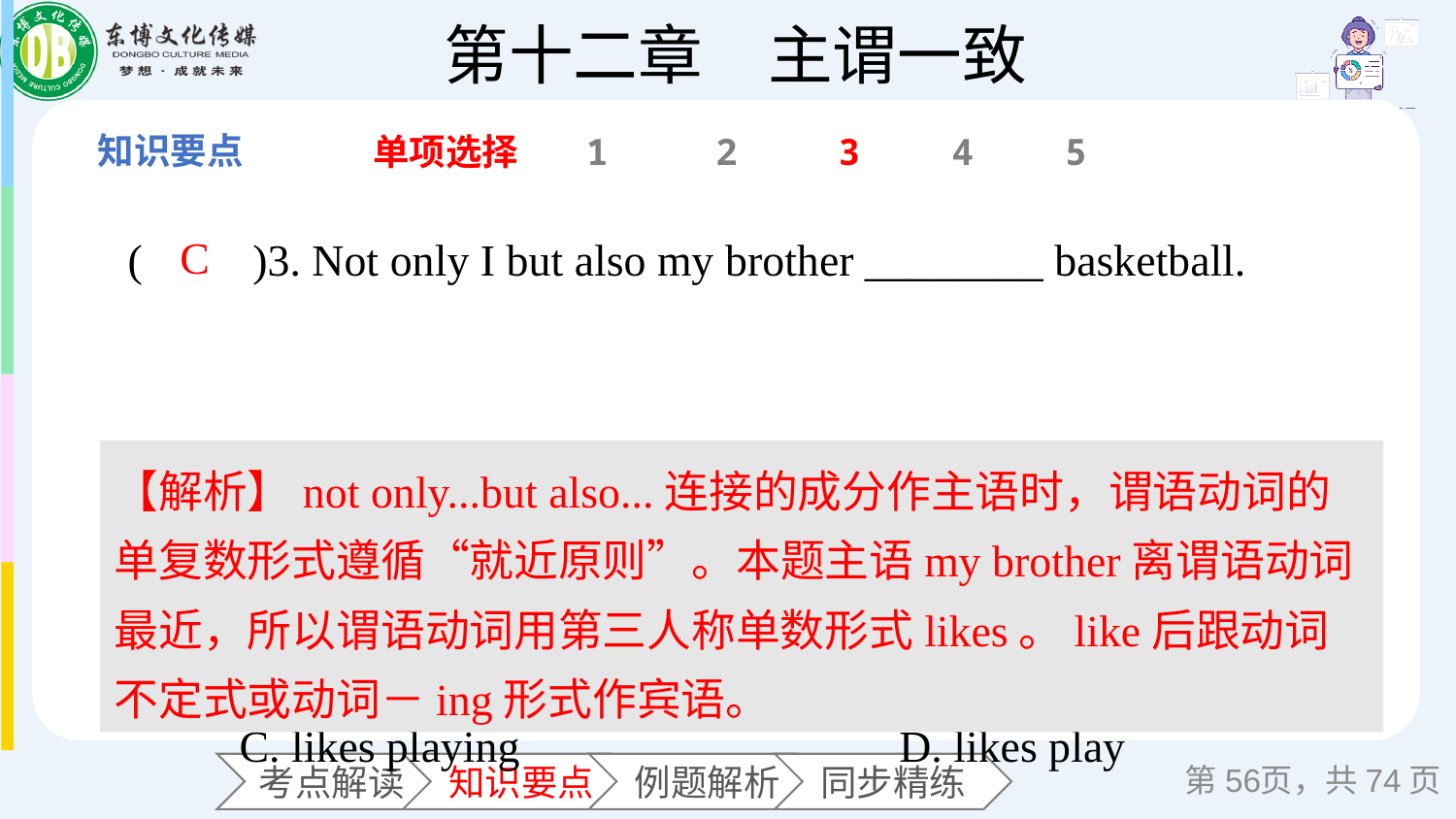

单项选择
1
2
3
4
5
(　　)3. Not only I but also my brother ________ basketball.
          A. like playing                                   B. like play
          C. likes playing                                  D. likes play
C
【解析】not only...but also...连接的成分作主语时，谓语动词的单复数形式遵循“就近原则”。本题主语my brother离谓语动词最近，所以谓语动词用第三人称单数形式likes。like后跟动词不定式或动词－ing形式作宾语。
第56页，共74页